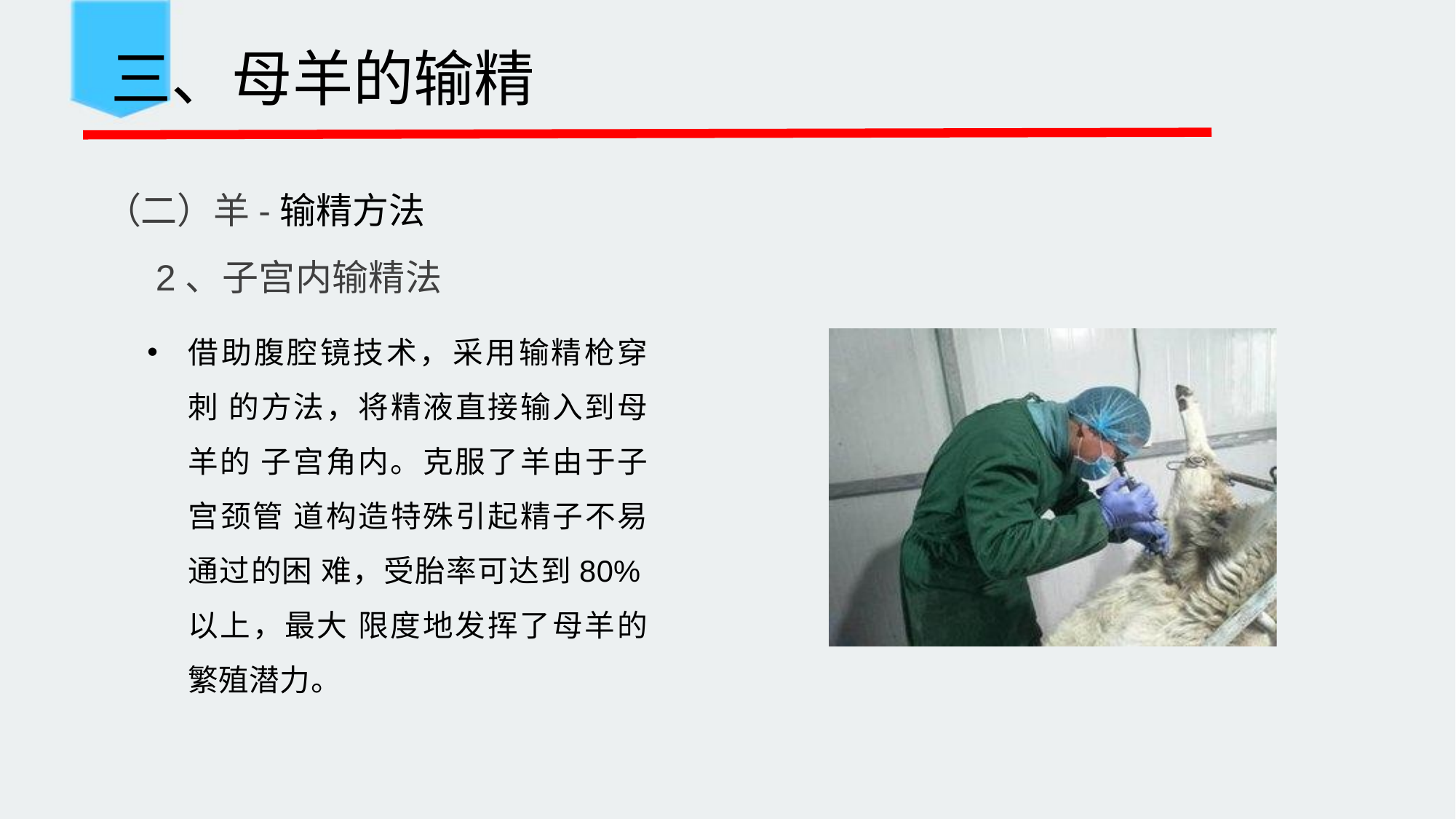

三、母羊的输精
  （二）羊-输精方法
       2、子宫内输精法

借助腹腔镜技术，采用输精枪穿刺 的方法，将精液直接输入到母羊的 子宫角内。克服了羊由于子宫颈管 道构造特殊引起精子不易通过的困 难，受胎率可达到80%以上，最大 限度地发挥了母羊的繁殖潜力。